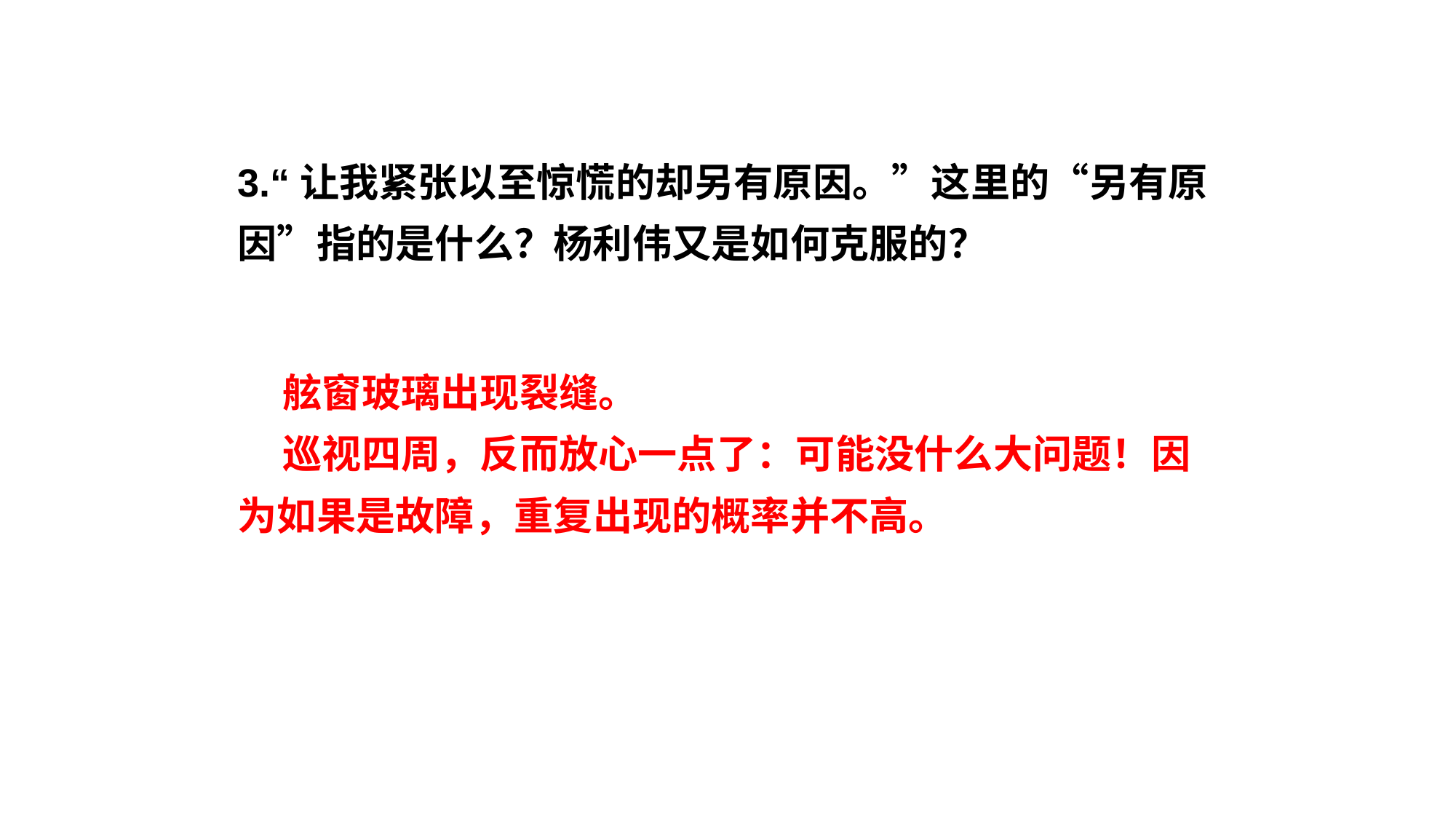

3.“让我紧张以至惊慌的却另有原因。”这里的“另有原因”指的是什么？杨利伟又是如何克服的？
    舷窗玻璃出现裂缝。
    巡视四周，反而放心一点了：可能没什么大问题！因为如果是故障，重复出现的概率并不高。